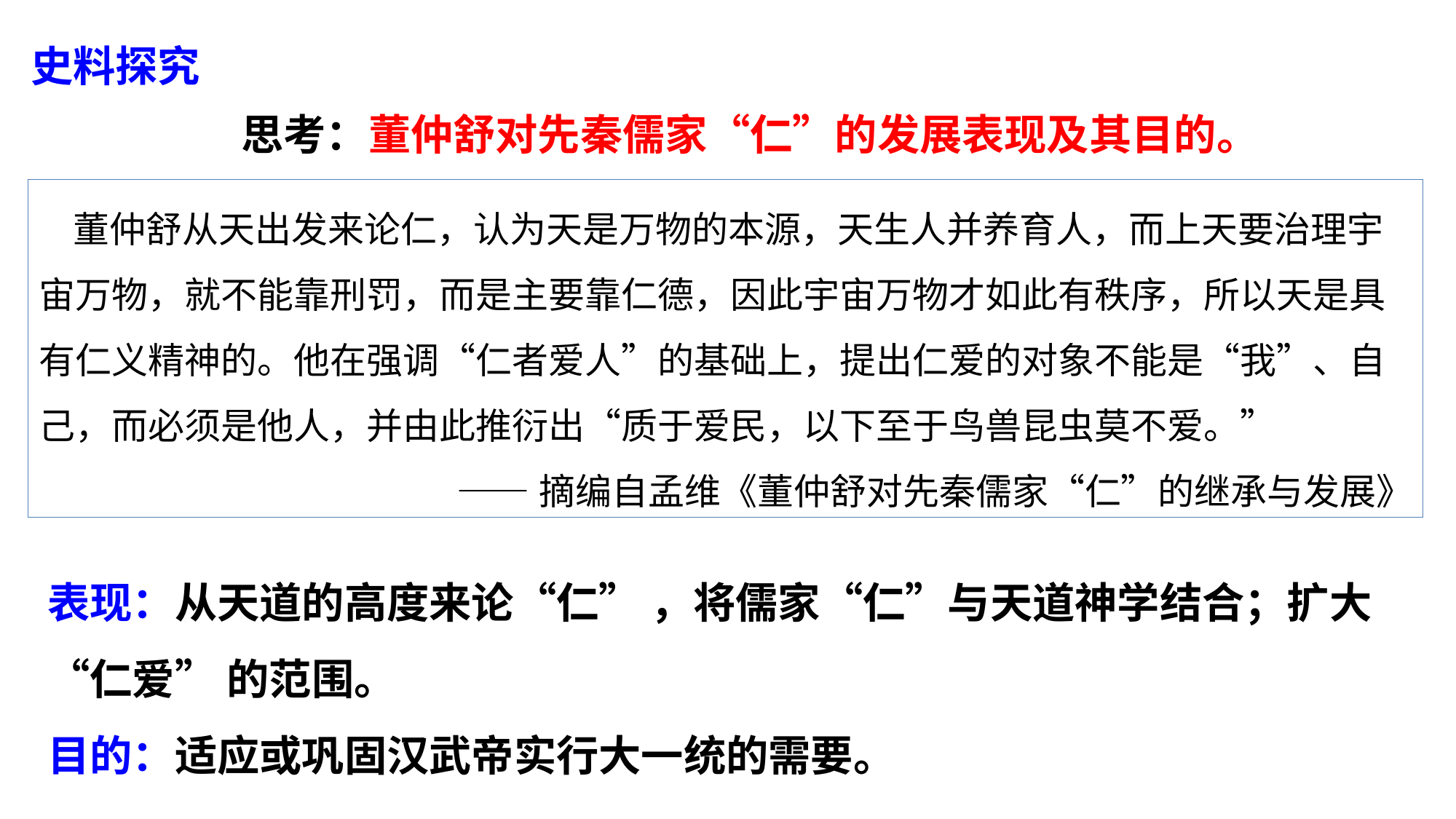

史料探究
思考：董仲舒对先秦儒家“仁”的发展表现及其目的。
董仲舒从天出发来论仁，认为天是万物的本源，天生人并养育人，而上天要治理宇宙万物，就不能靠刑罚，而是主要靠仁德，因此宇宙万物才如此有秩序，所以天是具有仁义精神的。他在强调“仁者爱人”的基础上，提出仁爱的对象不能是“我”、自己，而必须是他人，并由此推衍出“质于爱民，以下至于鸟兽昆虫莫不爱。”
——摘编自孟维《董仲舒对先秦儒家“仁”的继承与发展》
表现：从天道的高度来论“仁” ，将儒家“仁”与天道神学结合；扩大“仁爱” 的范围。
目的：适应或巩固汉武帝实行大一统的需要。